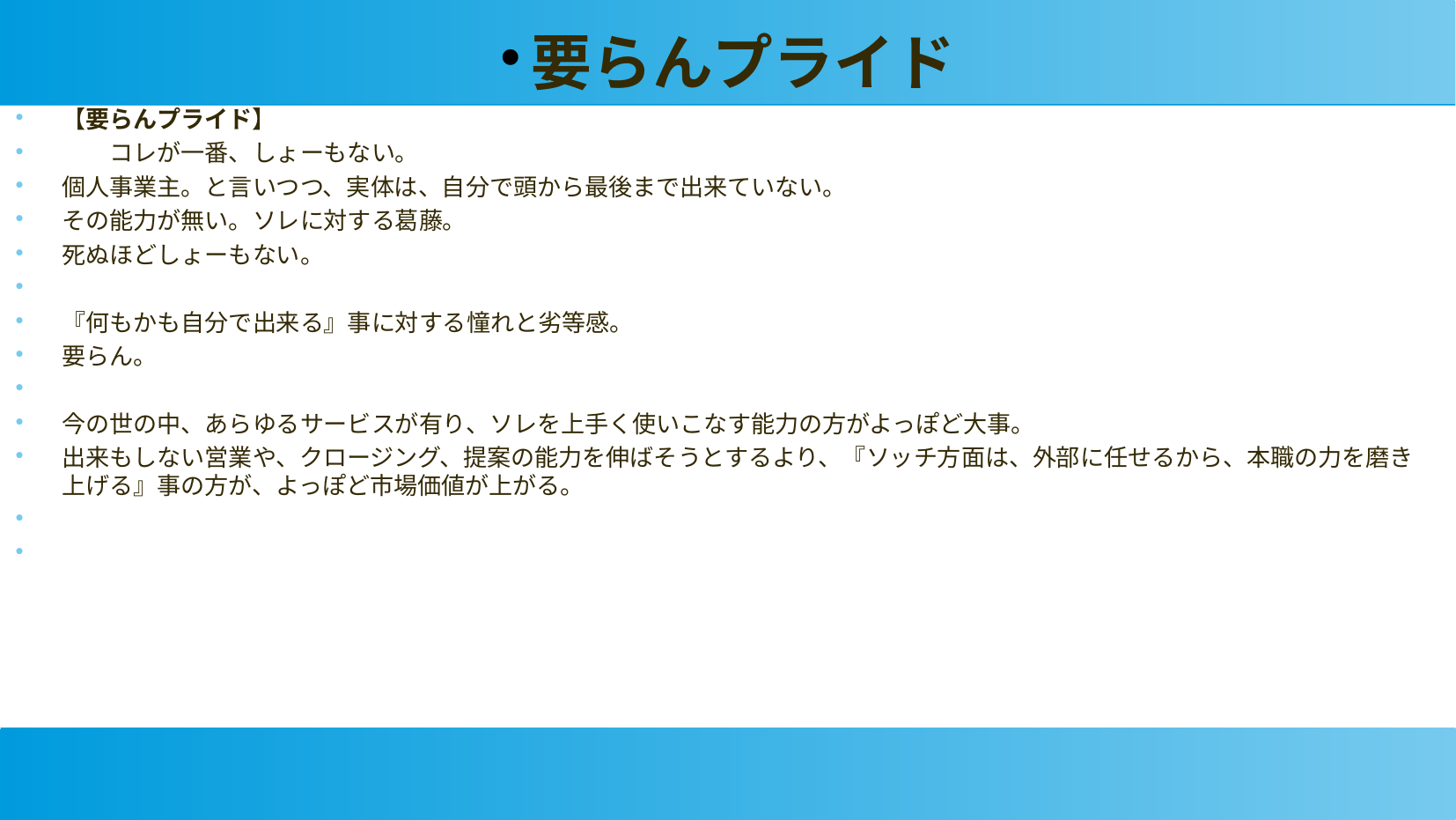

要らんプライド
【要らんプライド】
　　コレが一番、しょーもない。
個人事業主。と言いつつ、実体は、自分で頭から最後まで出来ていない。
その能力が無い。ソレに対する葛藤。
死ぬほどしょーもない。

『何もかも自分で出来る』事に対する憧れと劣等感。
要らん。

今の世の中、あらゆるサービスが有り、ソレを上手く使いこなす能力の方がよっぽど大事。
出来もしない営業や、クロージング、提案の能力を伸ばそうとするより、『ソッチ方面は、外部に任せるから、本職の力を磨き上げる』事の方が、よっぽど市場価値が上がる。